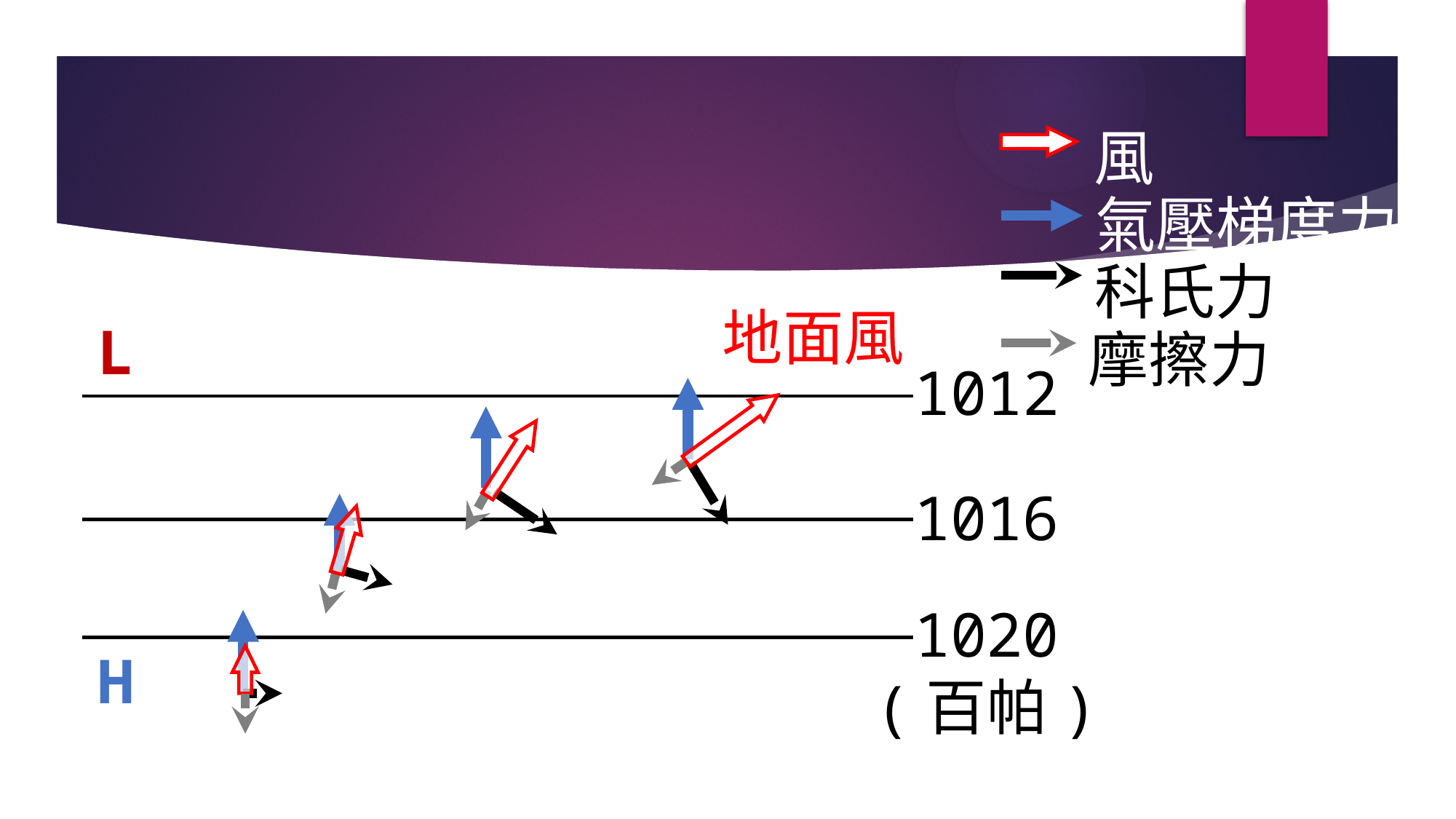

風
#
氣壓梯度力
科氏力
地面風
L
摩擦力
1012

1016

1020
(百帕)
H